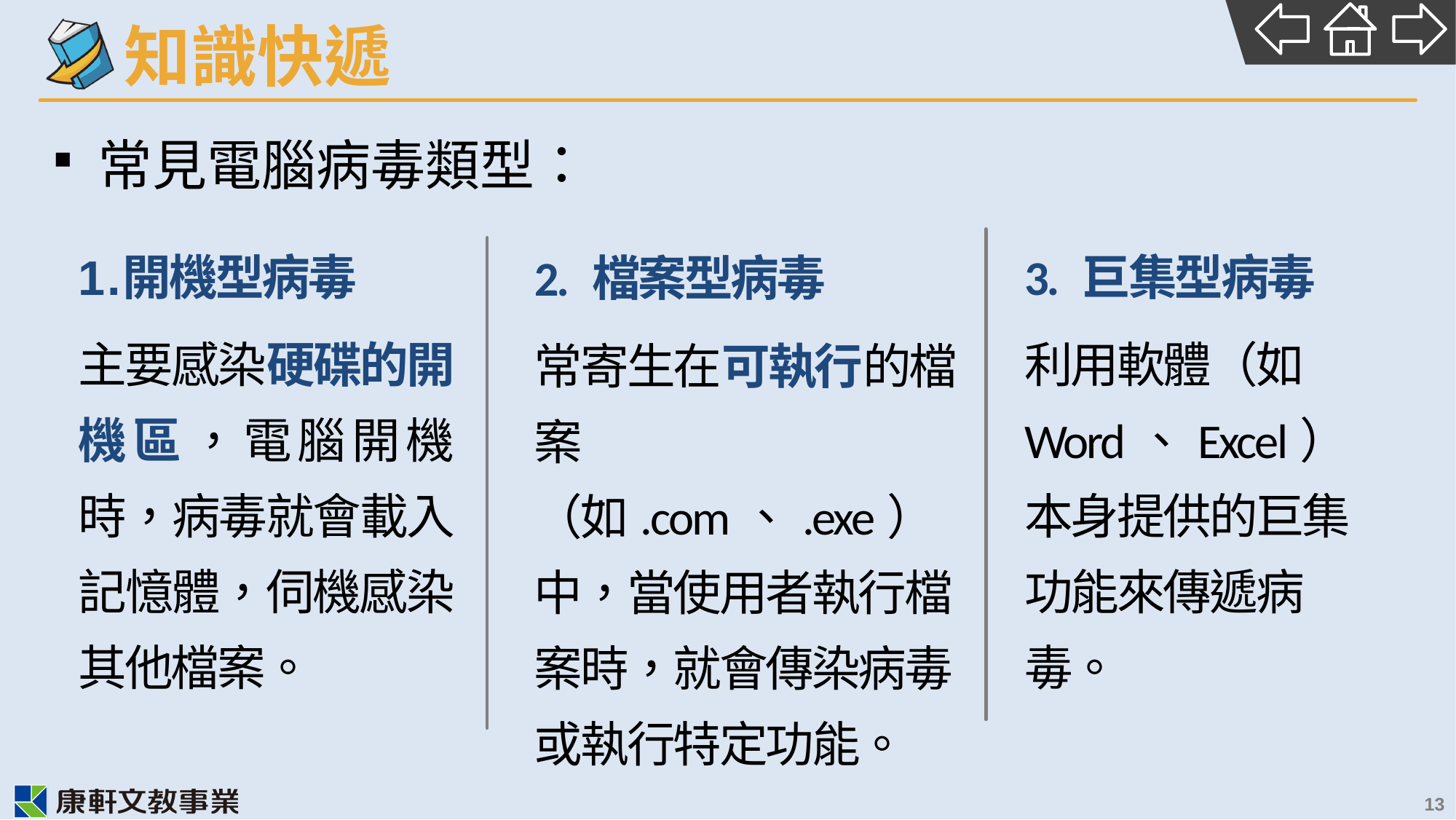

常見電腦病毒類型：
開機型病毒
主要感染硬碟的開機區，電腦開機時，病毒就會載入記憶體，伺機感染其他檔案。
3. 巨集型病毒
利用軟體（如Word、Excel）本身提供的巨集功能來傳遞病毒。
2. 檔案型病毒
常寄生在可執行的檔案（如.com、.exe）中，當使用者執行檔案時，就會傳染病毒或執行特定功能。
13